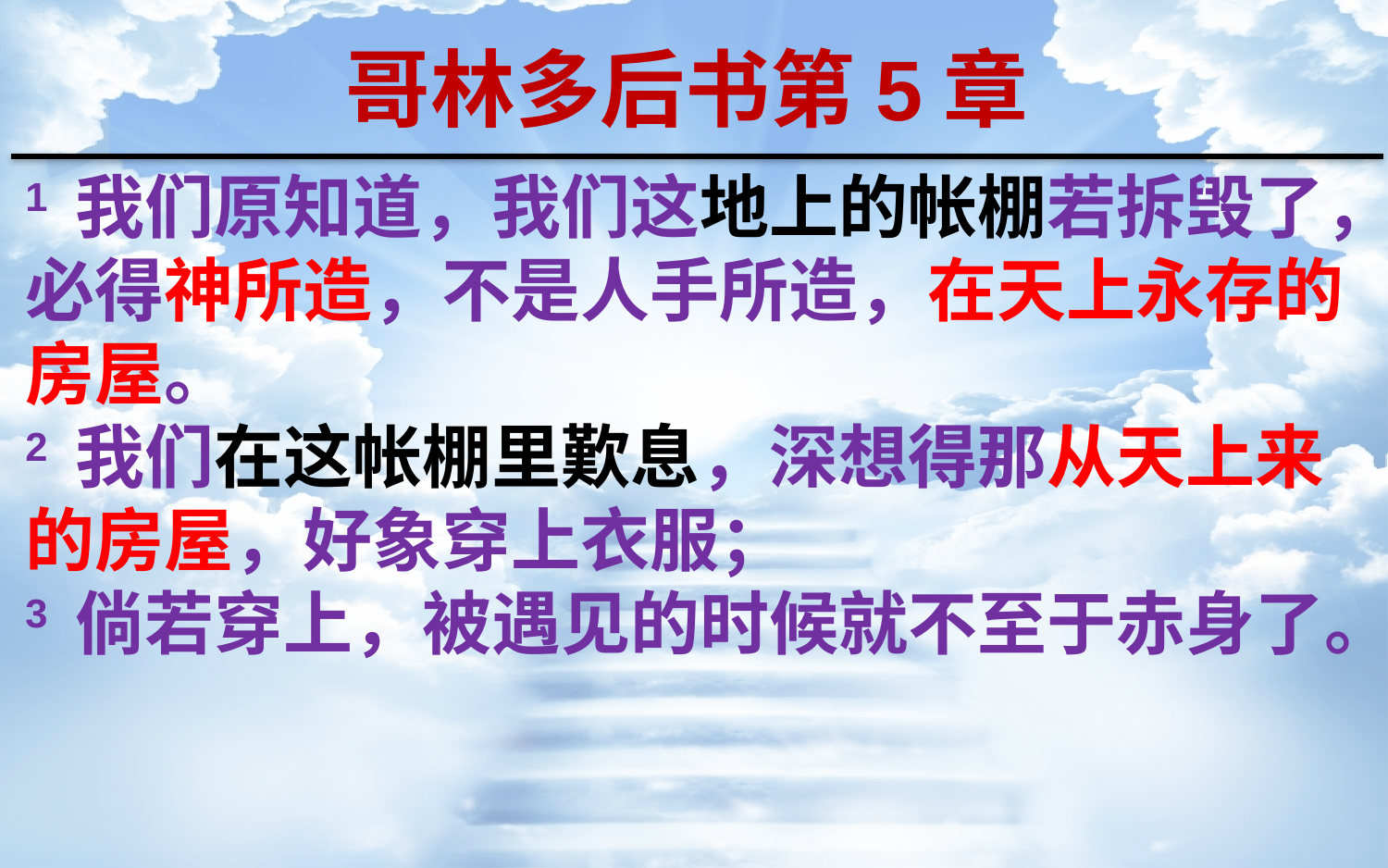

哥林多后书第5章
1 我们原知道，我们这地上的帐棚若拆毁了，必得神所造，不是人手所造，在天上永存的房屋。
2 我们在这帐棚里歎息，深想得那从天上来的房屋，好象穿上衣服；
3 倘若穿上，被遇见的时候就不至于赤身了。